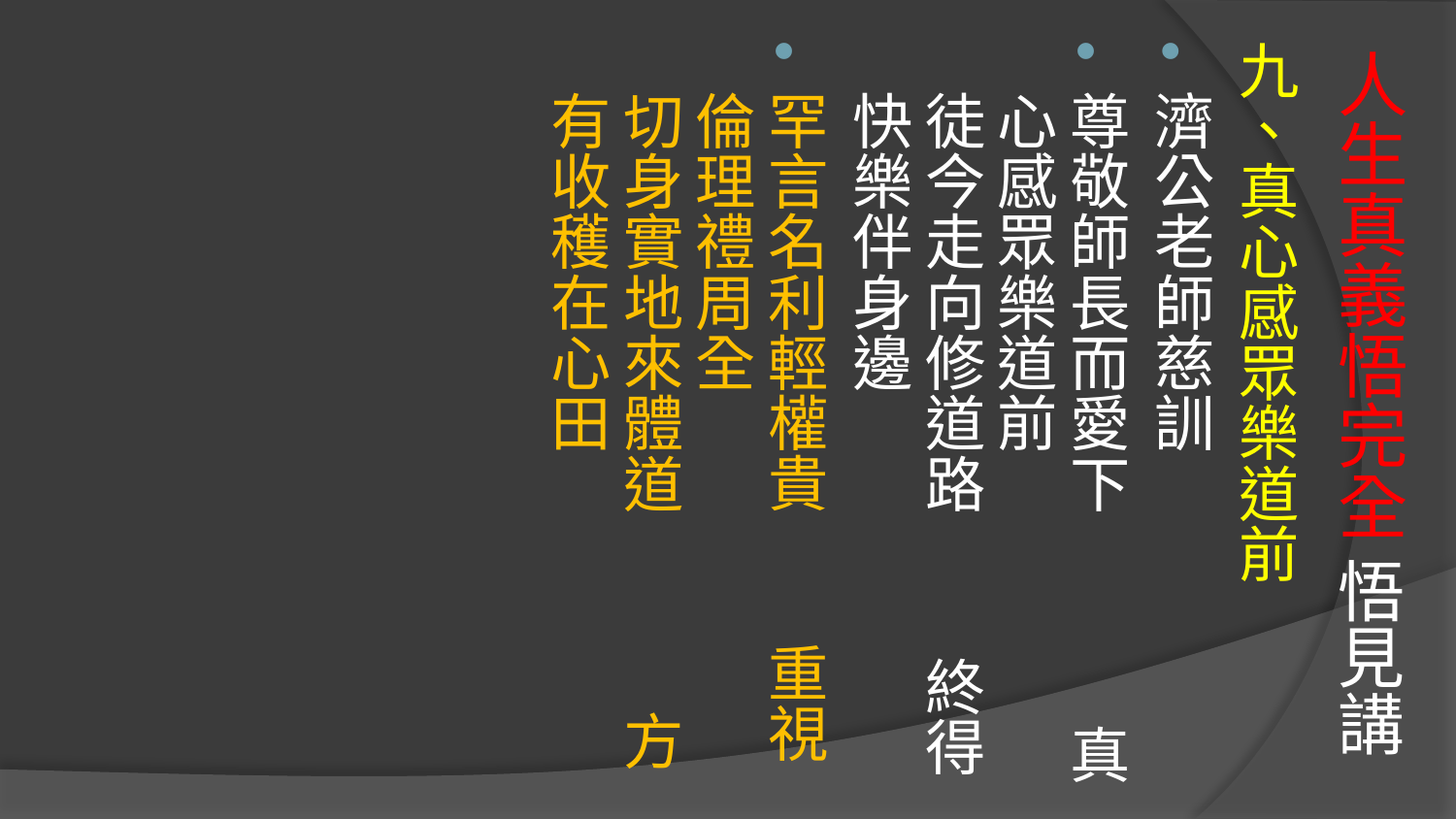

# 人生真義悟完全 悟見講
九、真心感眾樂道前
濟公老師慈訓
尊敬師長而愛下　           真心感眾樂道前
徒今走向修道路　      終得快樂伴身邊
罕言名利輕權貴　     重視倫理禮周全
切身實地來體道　          方有收穫在心田